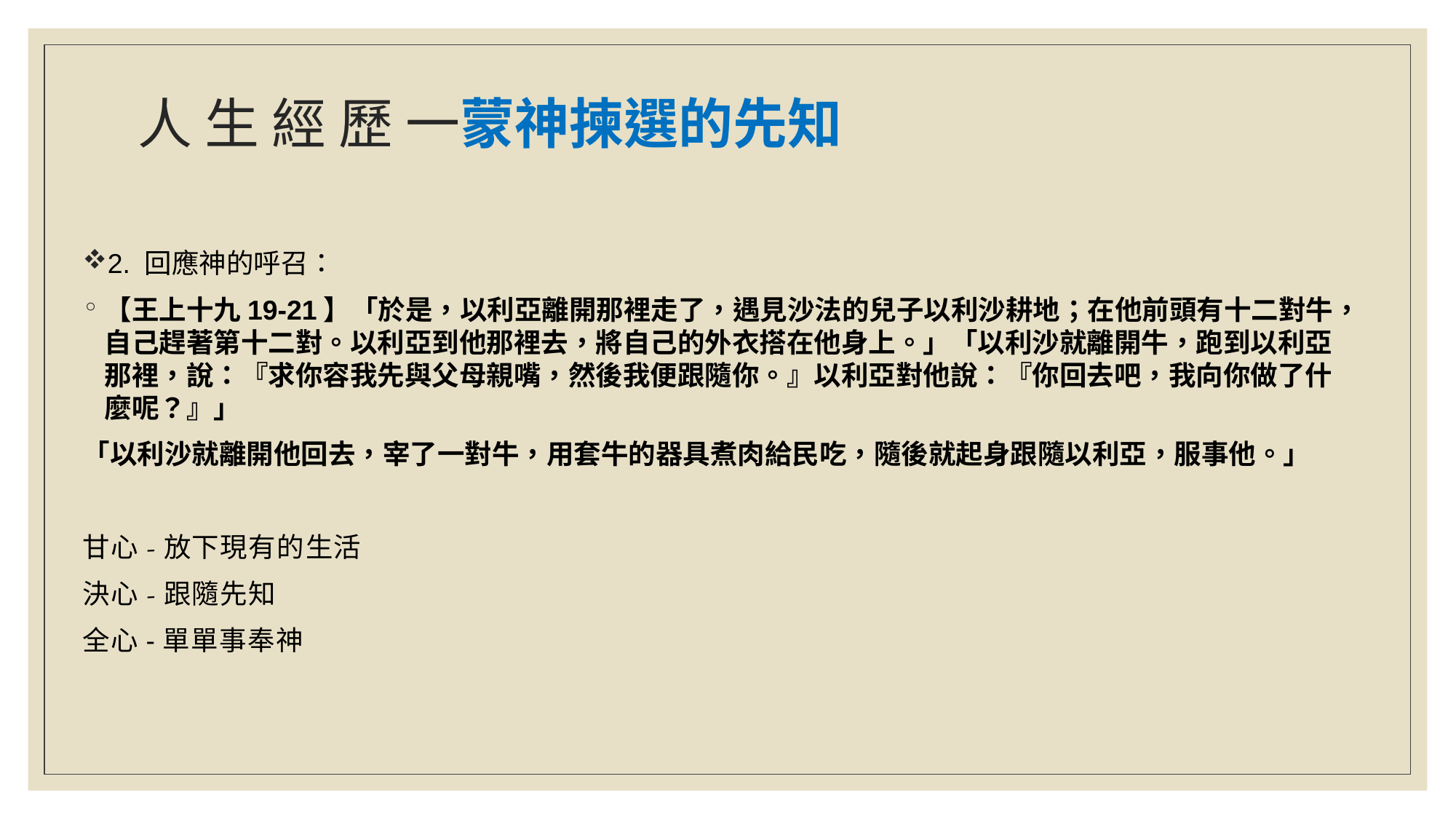

# 人 生 經 歷 一蒙神揀選的先知
2. 回應神的呼召：
【王上十九19-21】「於是，以利亞離開那裡走了，遇見沙法的兒子以利沙耕地；在他前頭有十二對牛，自己趕著第十二對。以利亞到他那裡去，將自己的外衣搭在他身上。」「以利沙就離開牛，跑到以利亞那裡，說：『求你容我先與父母親嘴，然後我便跟隨你。』以利亞對他說：『你回去吧，我向你做了什麼呢？』」
「以利沙就離開他回去，宰了一對牛，用套牛的器具煮肉給民吃，隨後就起身跟隨以利亞，服事他。」

甘心-放下現有的生活
決心-跟隨先知
全心-單單事奉神